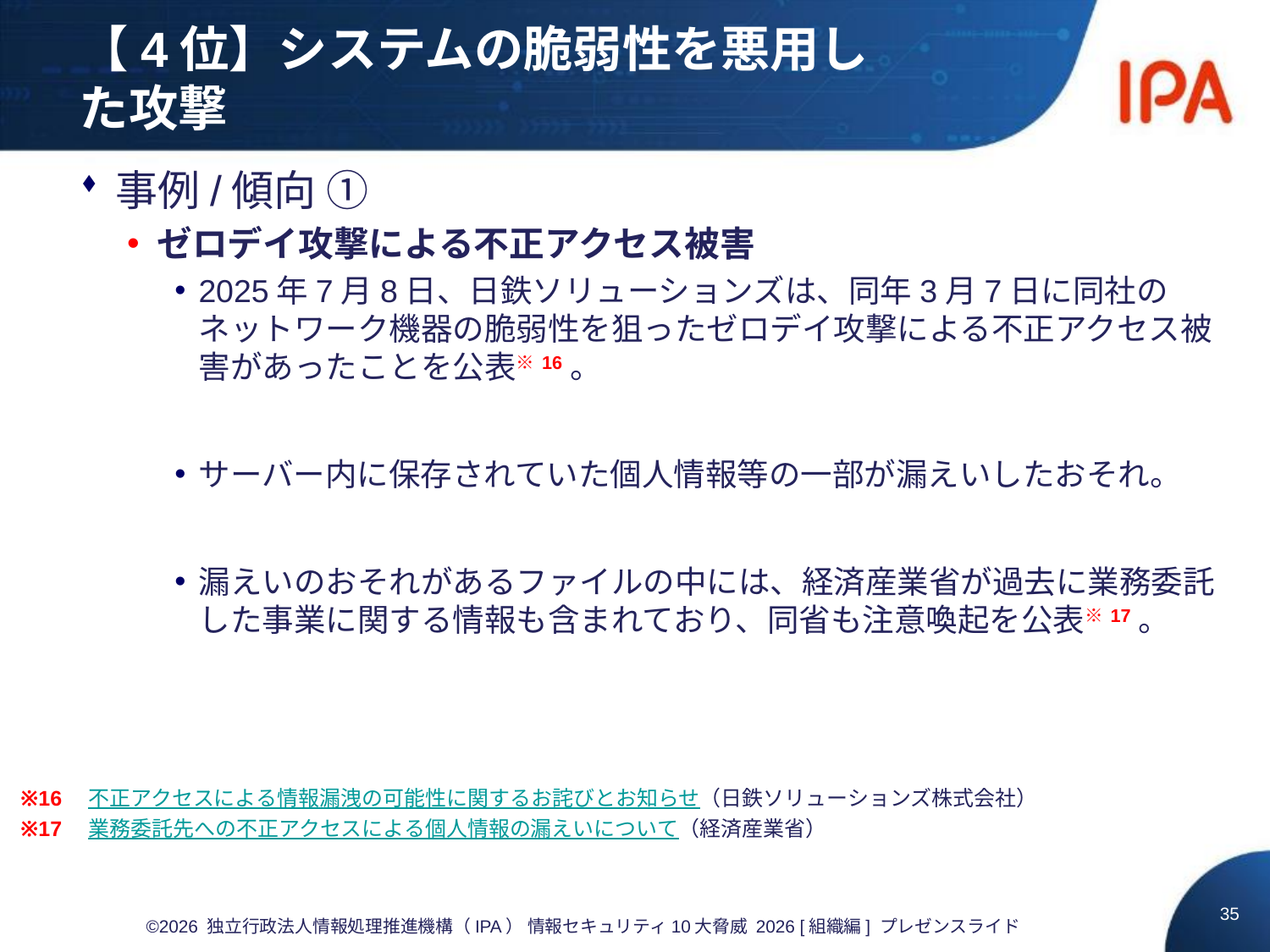

# 【4位】システムの脆弱性を悪用した攻撃
事例/傾向 ①
ゼロデイ攻撃による不正アクセス被害
2025年7月8日、日鉄ソリューションズは、同年3月7日に同社のネットワーク機器の脆弱性を狙ったゼロデイ攻撃による不正アクセス被害があったことを公表※16。

サーバー内に保存されていた個人情報等の一部が漏えいしたおそれ。

漏えいのおそれがあるファイルの中には、経済産業省が過去に業務委託した事業に関する情報も含まれており、同省も注意喚起を公表※17。

※16　不正アクセスによる情報漏洩の可能性に関するお詫びとお知らせ（日鉄ソリューションズ株式会社）
※17　業務委託先への不正アクセスによる個人情報の漏えいについて（経済産業省）
35
©2026 独立行政法人情報処理推進機構（IPA） 情報セキュリティ10大脅威 2026 [組織編] プレゼンスライド